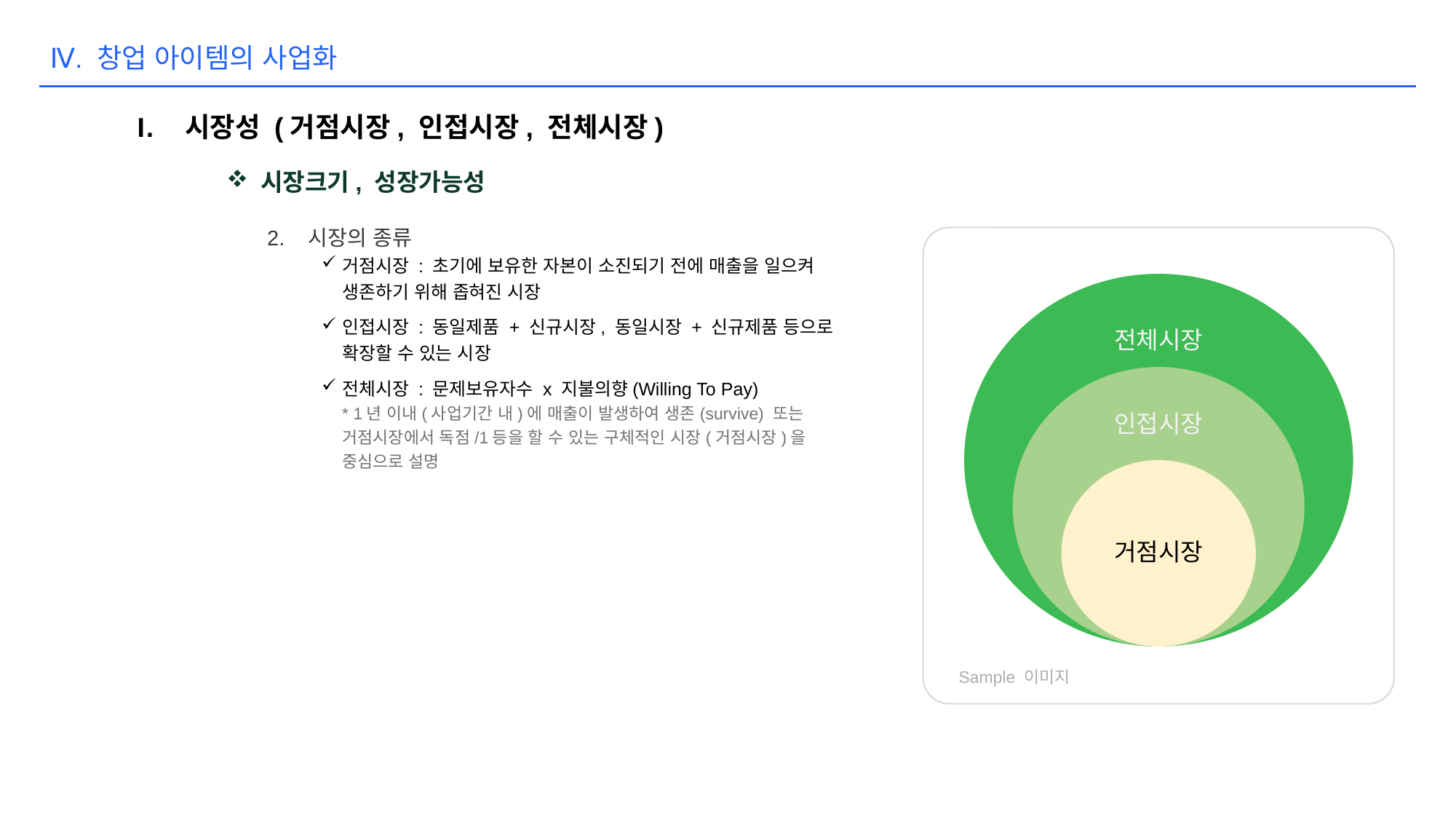

Ⅳ. 창업 아이템의 사업화
시장성 (거점시장, 인접시장, 전체시장)
시장크기, 성장가능성
시장의 종류
거점시장 : 초기에 보유한 자본이 소진되기 전에 매출을 일으켜 생존하기 위해 좁혀진 시장
인접시장 : 동일제품 + 신규시장, 동일시장 + 신규제품 등으로 확장할 수 있는 시장
전체시장 : 문제보유자수 x 지불의향(Willing To Pay)
* 1년 이내(사업기간 내)에 매출이 발생하여 생존(survive) 또는 거점시장에서 독점/1등을 할 수 있는 구체적인 시장(거점시장)을 중심으로 설명

Sample 이미지
전체시장
인접시장
거점시장